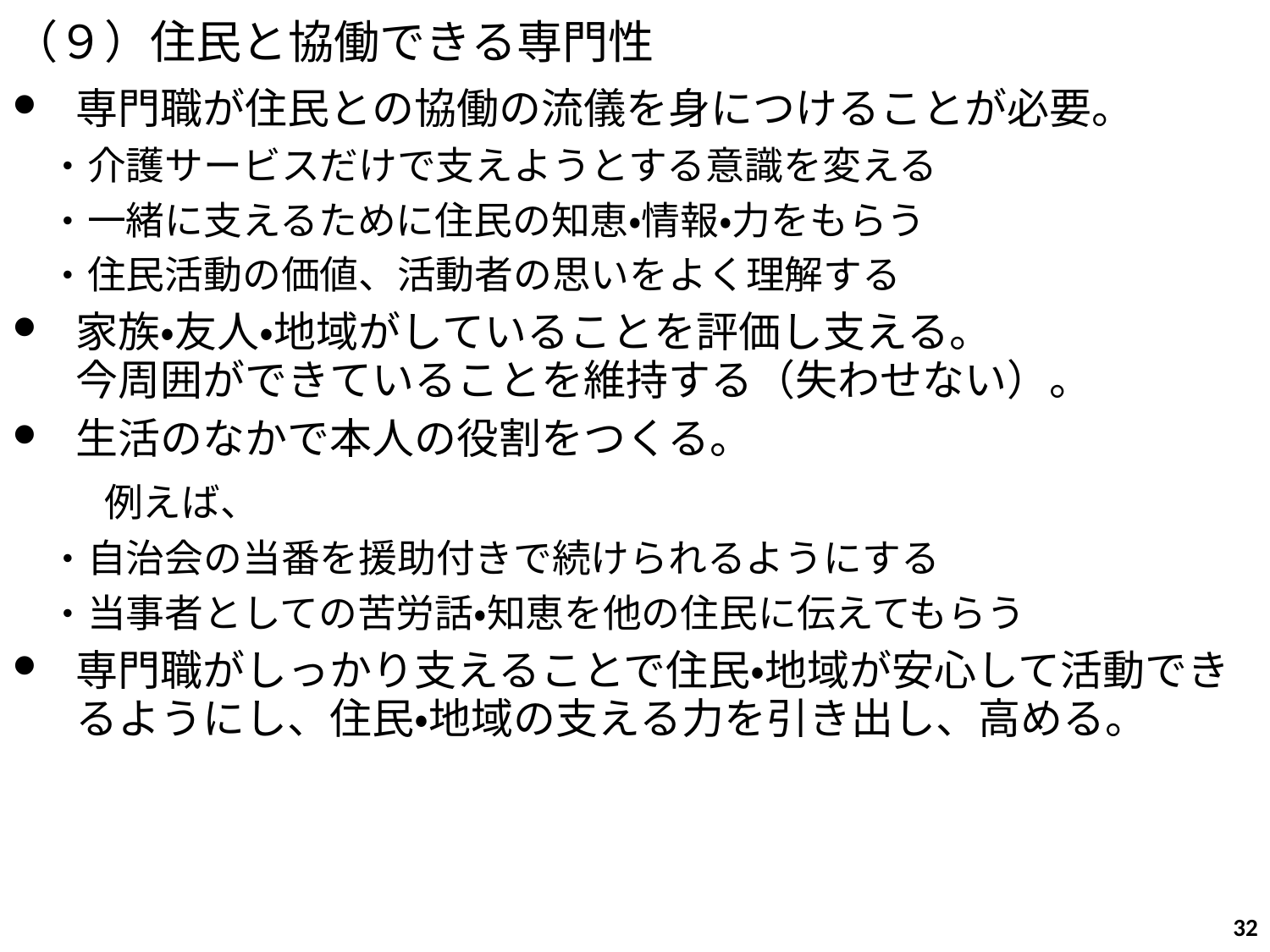

（９）住民と協働できる専門性
専門職が住民との協働の流儀を身につけることが必要。
介護サービスだけで支えようとする意識を変える
一緒に支えるために住民の知恵・情報・力をもらう
住民活動の価値、活動者の思いをよく理解する
家族・友人・地域がしていることを評価し支える。
今周囲ができていることを維持する（失わせない）。
生活のなかで本人の役割をつくる。
　　例えば、
自治会の当番を援助付きで続けられるようにする
当事者としての苦労話・知恵を他の住民に伝えてもらう
専門職がしっかり支えることで住民・地域が安心して活動できるようにし、住民・地域の支える力を引き出し、高める。
32